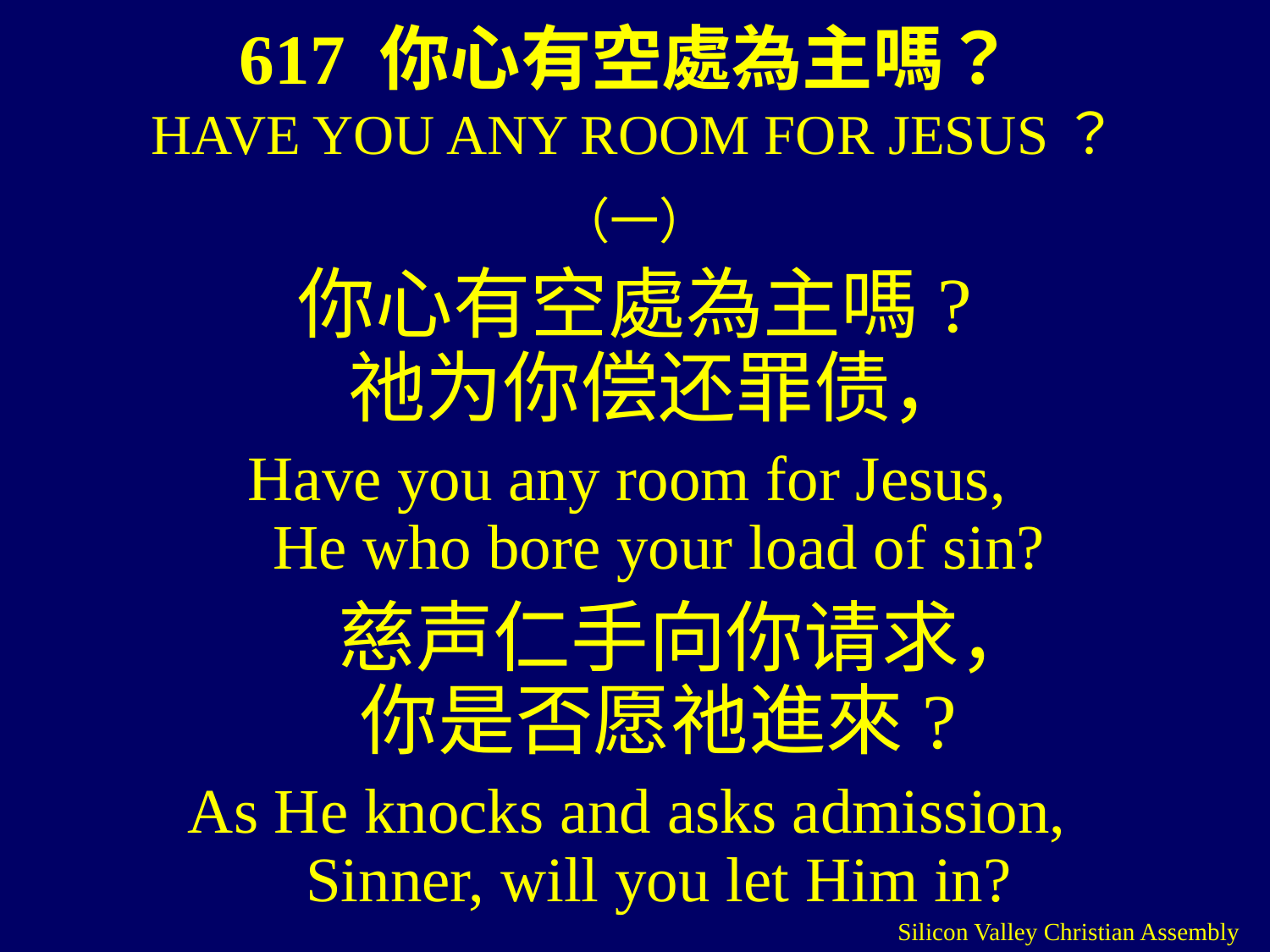

# 617 你心有空處為主嗎？ HAVE YOU ANY ROOM FOR JESUS？
（一）
你心有空處為主嗎?
祂为你偿还罪债，
Have you any room for Jesus,
He who bore your load of sin?
     慈声仁手向你请求，
你是否愿祂進來?
As He knocks and asks admission,
Sinner, will you let Him in?
Silicon Valley Christian Assembly